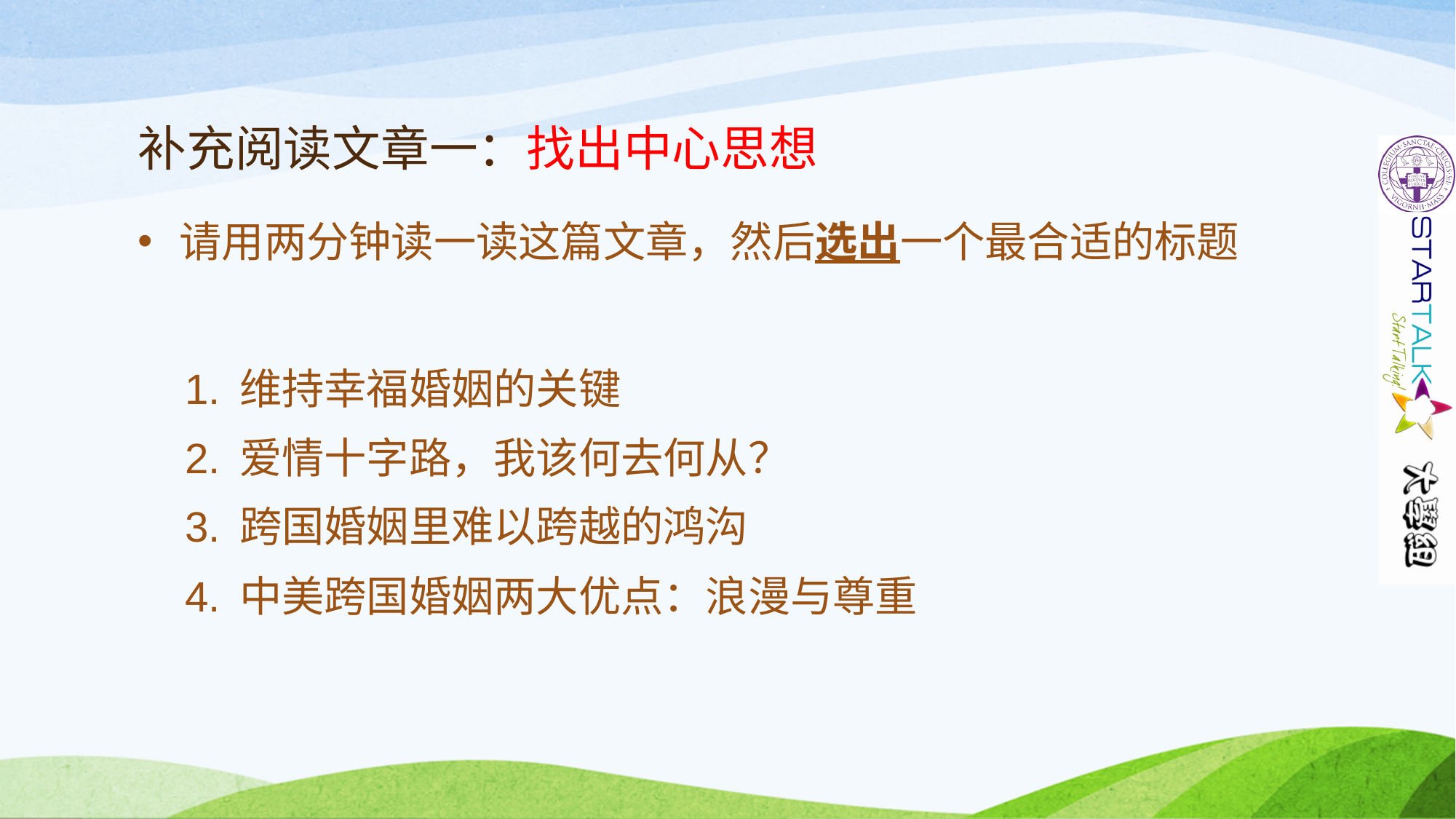

# 补充阅读文章一：找出中心思想
请用两分钟读一读这篇文章，然后选出一个最合适的标题

维持幸福婚姻的关键
爱情十字路，我该何去何从？
跨国婚姻里难以跨越的鸿沟
中美跨国婚姻两大优点：浪漫与尊重